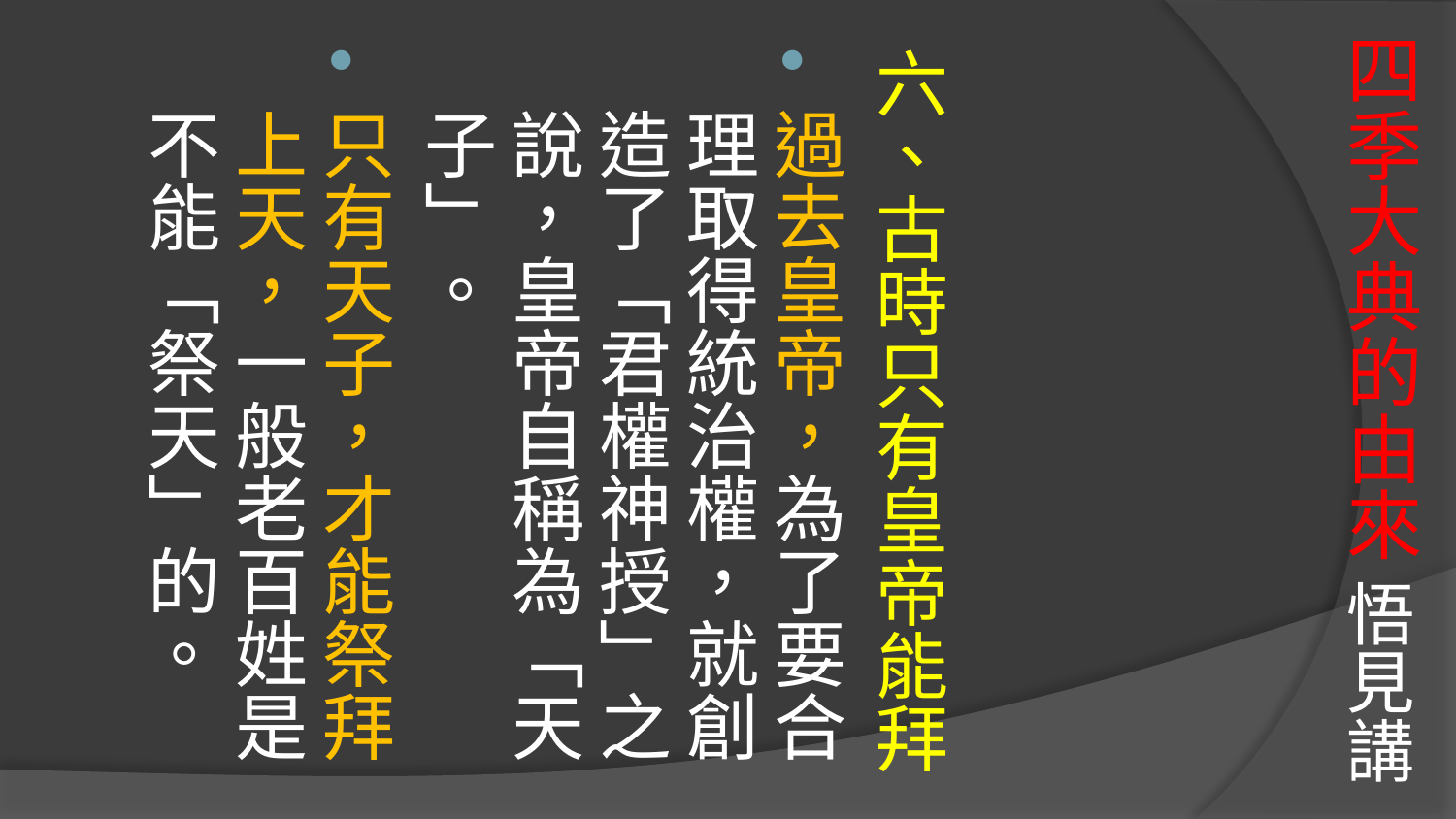

# 四季大典的由來 悟見講
六、古時只有皇帝能拜
過去皇帝，為了要合理取得統治權，就創造了「君權神授」之說，皇帝自稱為「天子」。
只有天子，才能祭拜上天，一般老百姓是不能「祭天」的。